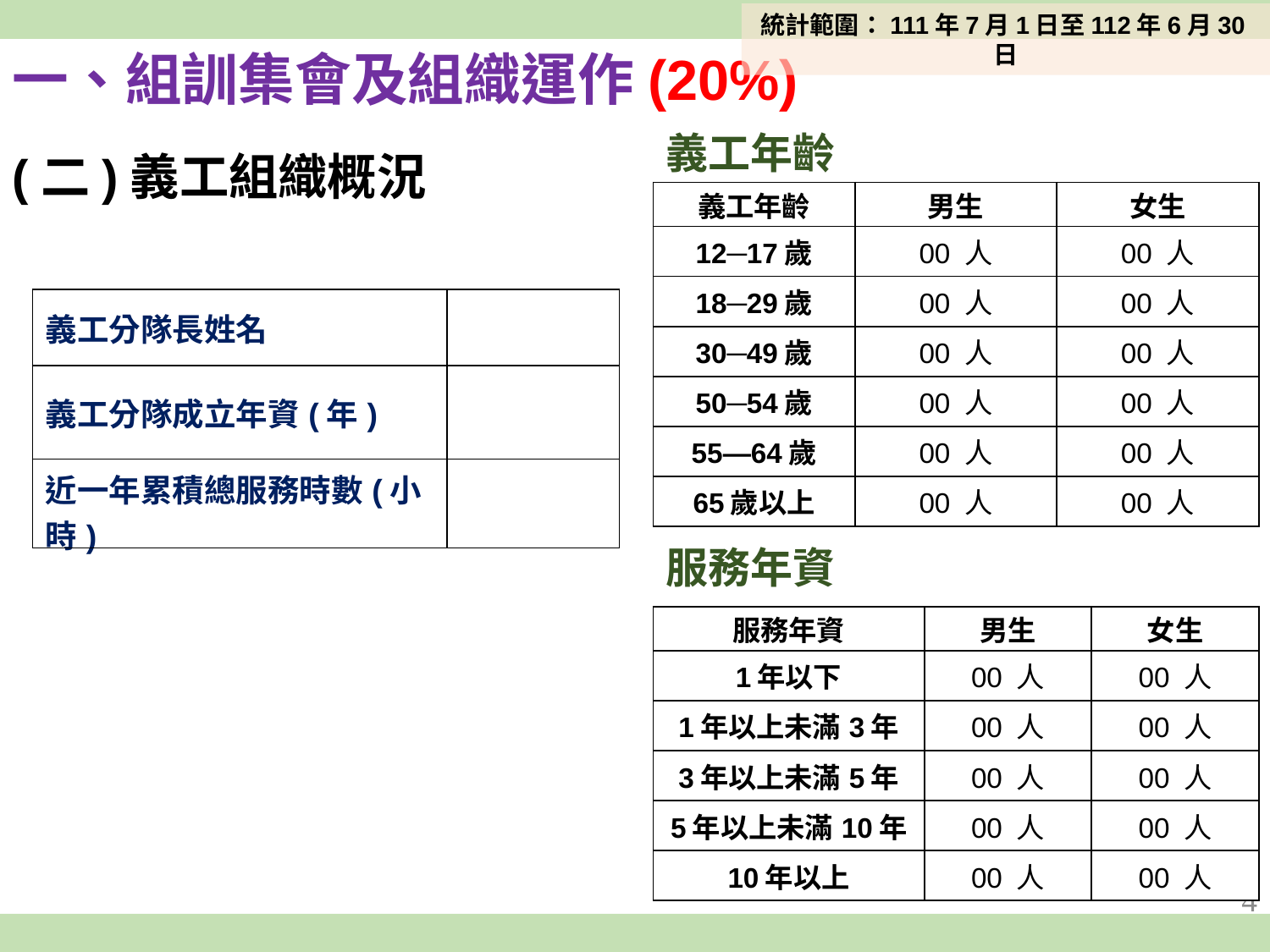

統計範圍：111年7月1日至112年6月30日
一、組訓集會及組織運作(20%)
義工年齡
(二)義工組織概況
| 義工年齡 | 男生 | 女生 |
| --- | --- | --- |
| 12─17歲 | 00 人 | 00 人 |
| 18─29歲 | 00 人 | 00 人 |
| 30─49歲 | 00 人 | 00 人 |
| 50─54歲 | 00 人 | 00 人 |
| 55—64歲 | 00 人 | 00 人 |
| 65歲以上 | 00 人 | 00 人 |
| 義工分隊長姓名 |  |
| --- | --- |
| 義工分隊成立年資(年) |  |
| 近一年累積總服務時數(小時) |  |
服務年資
| 服務年資 | 男生 | 女生 |
| --- | --- | --- |
| 1年以下 | 00 人 | 00 人 |
| 1年以上未滿3年 | 00 人 | 00 人 |
| 3年以上未滿5年 | 00 人 | 00 人 |
| 5年以上未滿10年 | 00 人 | 00 人 |
| 10年以上 | 00 人 | 00 人 |
4